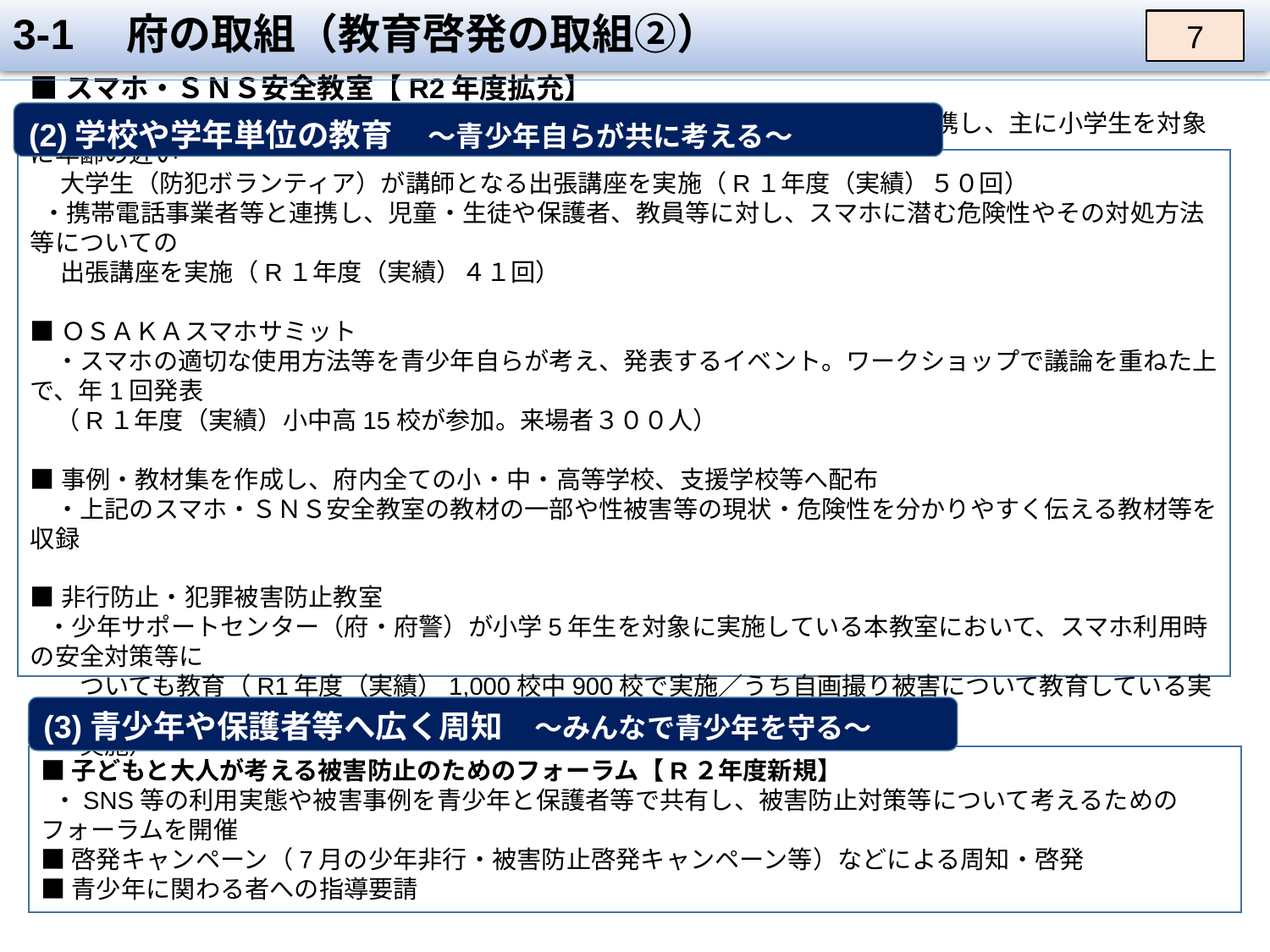

3-1　府の取組（教育啓発の取組➁）
7
９
(2)学校や学年単位の教育　～青少年自らが共に考える～

■スマホ・ＳＮＳ安全教室【R2年度拡充】
 ・ネットトラブルの低年齢化に対応するため、府警本部サイバー犯罪対策課と連携し、主に小学生を対象に年齢の近い
　 大学生（防犯ボランティア）が講師となる出張講座を実施（R１年度（実績）５０回）
 ・携帯電話事業者等と連携し、児童・生徒や保護者、教員等に対し、スマホに潜む危険性やその対処方法等についての
　 出張講座を実施（R１年度（実績）４１回）

■ＯＳＡＫＡスマホサミット
　・スマホの適切な使用方法等を青少年自らが考え、発表するイベント。ワークショップで議論を重ねた上で、年1回発表
　（R１年度（実績）小中高15校が参加。来場者３００人）

■事例・教材集を作成し、府内全ての小・中・高等学校、支援学校等へ配布
　・上記のスマホ・ＳＮＳ安全教室の教材の一部や性被害等の現状・危険性を分かりやすく伝える教材等を収録

■非行防止・犯罪被害防止教室
  ・少年サポートセンター（府・府警）が小学5年生を対象に実施している本教室において、スマホ利用時の安全対策等に
　　ついても教育（R1年度（実績）1,000校中900校で実施／うち自画撮り被害について教育している実績663校で
　　実施）

(3)青少年や保護者等へ広く周知　～みんなで青少年を守る～
■子どもと大人が考える被害防止のためのフォーラム【R２年度新規】
 ・SNS等の利用実態や被害事例を青少年と保護者等で共有し、被害防止対策等について考えるためのフォーラムを開催
■啓発キャンペーン（7月の少年非行・被害防止啓発キャンペーン等）などによる周知・啓発
■青少年に関わる者への指導要請